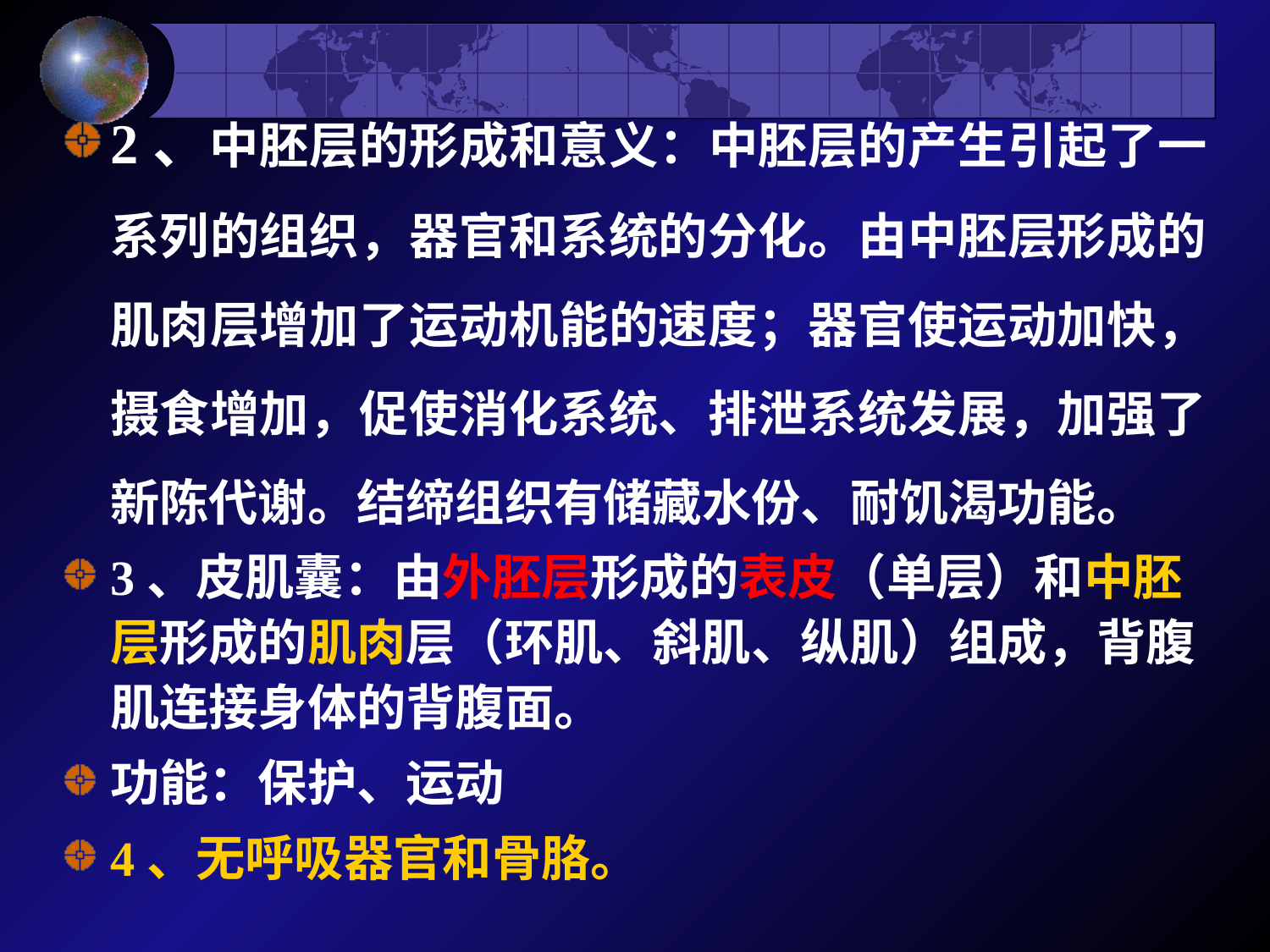

2、中胚层的形成和意义：中胚层的产生引起了一系列的组织，器官和系统的分化。由中胚层形成的肌肉层增加了运动机能的速度；器官使运动加快，摄食增加，促使消化系统、排泄系统发展，加强了新陈代谢。结缔组织有储藏水份、耐饥渴功能。
3、皮肌囊：由外胚层形成的表皮（单层）和中胚层形成的肌肉层（环肌、斜肌、纵肌）组成，背腹肌连接身体的背腹面。
功能：保护、运动
4、无呼吸器官和骨胳。

2